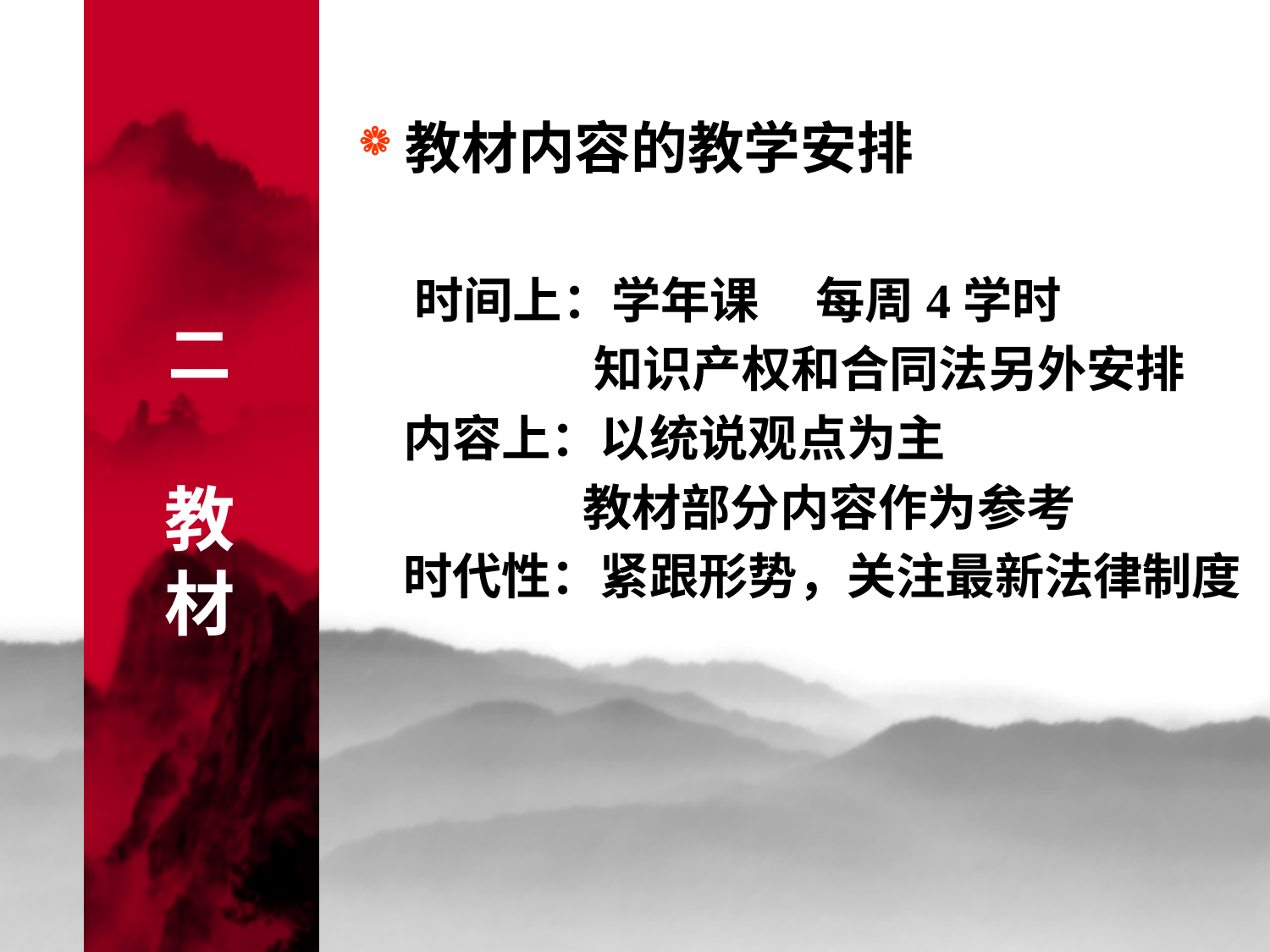

二
教
材
教材内容的教学安排

    时间上：学年课     每周4学时
                    知识产权和合同法另外安排
   内容上：以统说观点为主
                   教材部分内容作为参考
   时代性：紧跟形势，关注最新法律制度